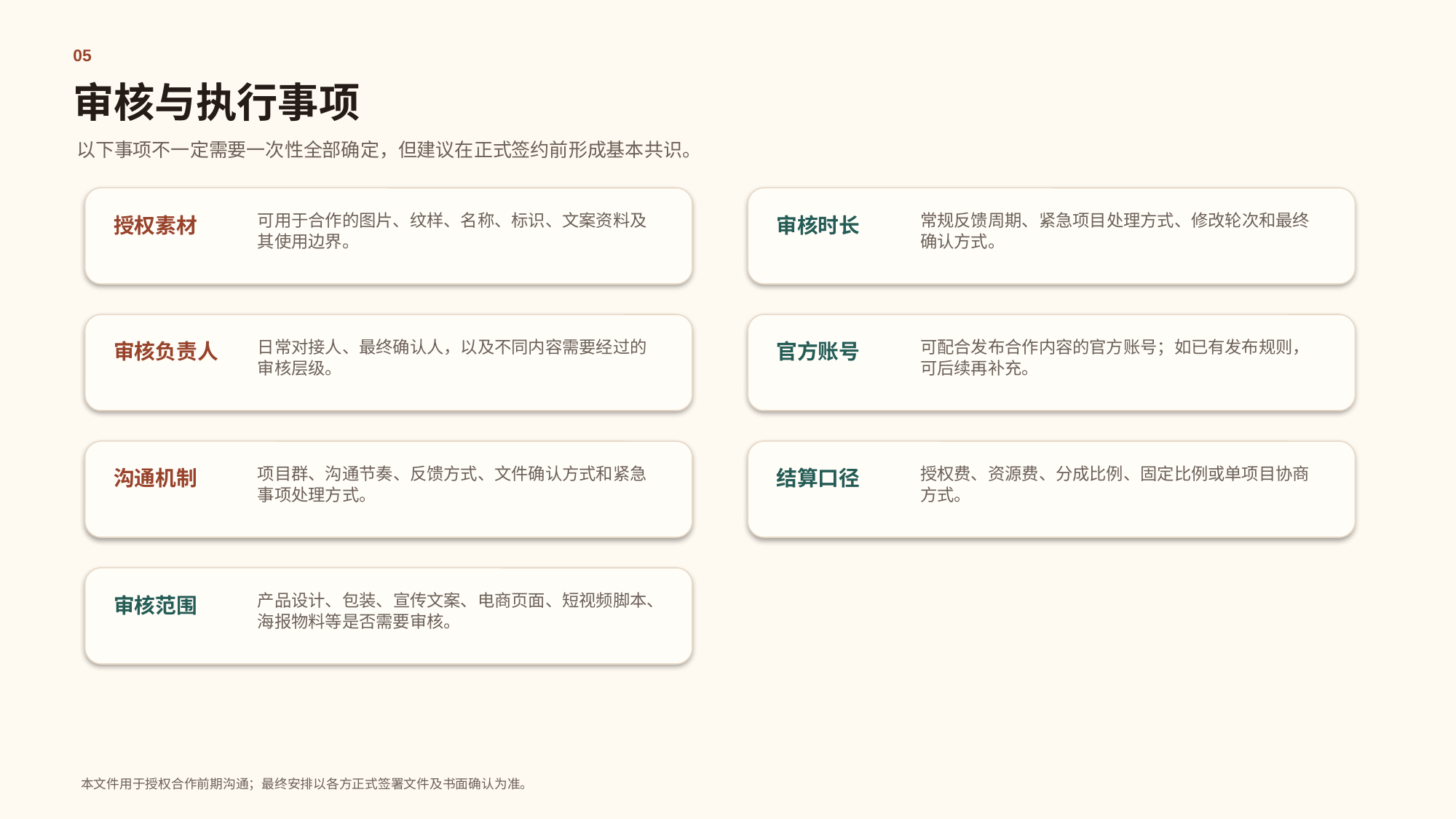

05
审核与执行事项
以下事项不一定需要一次性全部确定，但建议在正式签约前形成基本共识。

可用于合作的图片、纹样、名称、标识、文案资料及其使用边界。
常规反馈周期、紧急项目处理方式、修改轮次和最终确认方式。
授权素材
审核时长

日常对接人、最终确认人，以及不同内容需要经过的审核层级。
可配合发布合作内容的官方账号；如已有发布规则，可后续再补充。
审核负责人
官方账号

项目群、沟通节奏、反馈方式、文件确认方式和紧急事项处理方式。
授权费、资源费、分成比例、固定比例或单项目协商方式。
沟通机制
结算口径

产品设计、包装、宣传文案、电商页面、短视频脚本、海报物料等是否需要审核。
审核范围
本文件用于授权合作前期沟通；最终安排以各方正式签署文件及书面确认为准。